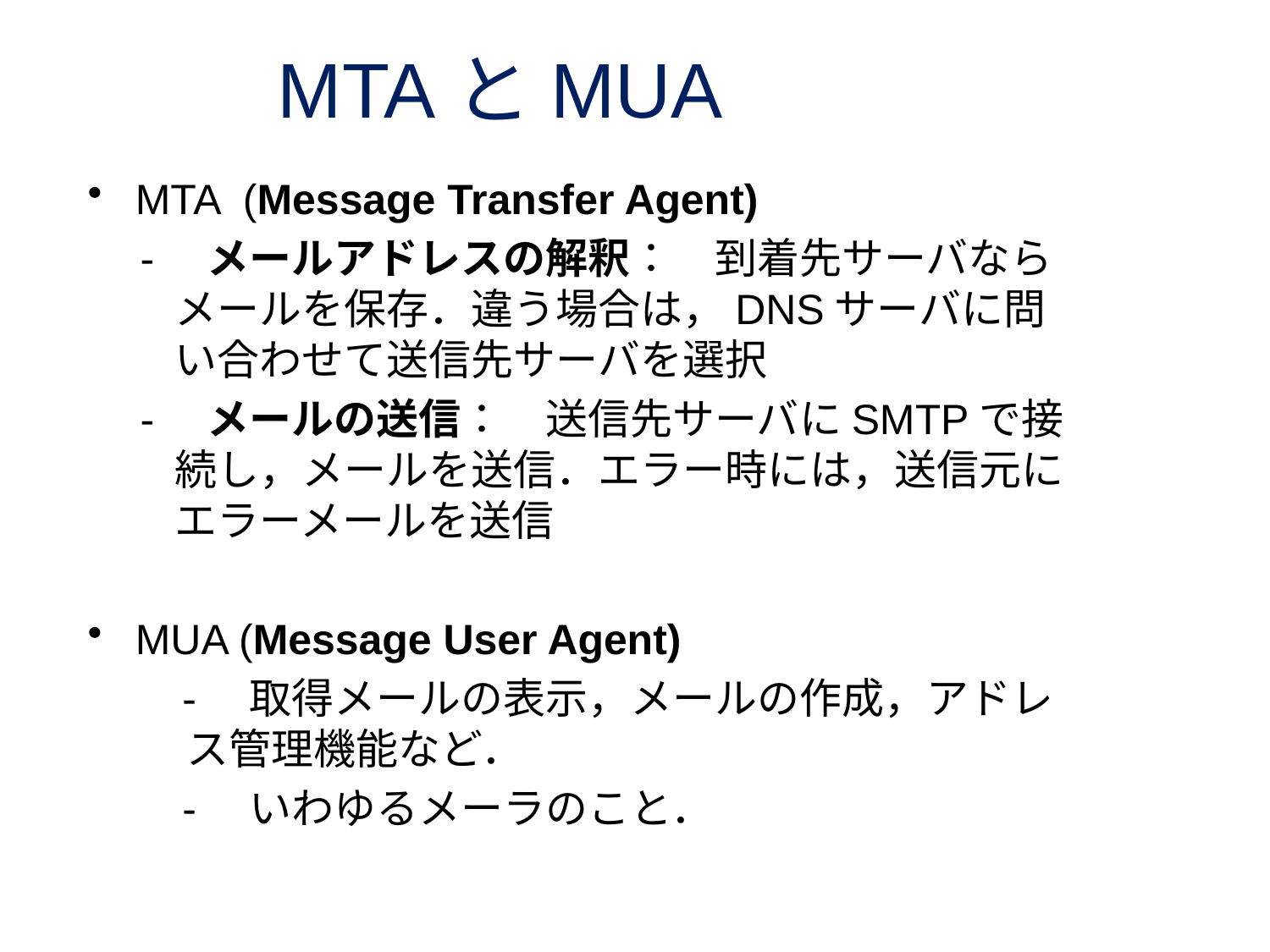

# MTAとMUA
MTA  (Message Transfer Agent)
　-　メールアドレスの解釈：　到着先サーバならメールを保存．違う場合は，DNSサーバに問い合わせて送信先サーバを選択
　-　メールの送信：　送信先サーバにSMTPで接続し，メールを送信．エラー時には，送信元にエラーメールを送信

MUA (Message User Agent)
　　-　取得メールの表示，メールの作成，アドレス管理機能など．
　　-　いわゆるメーラのこと．